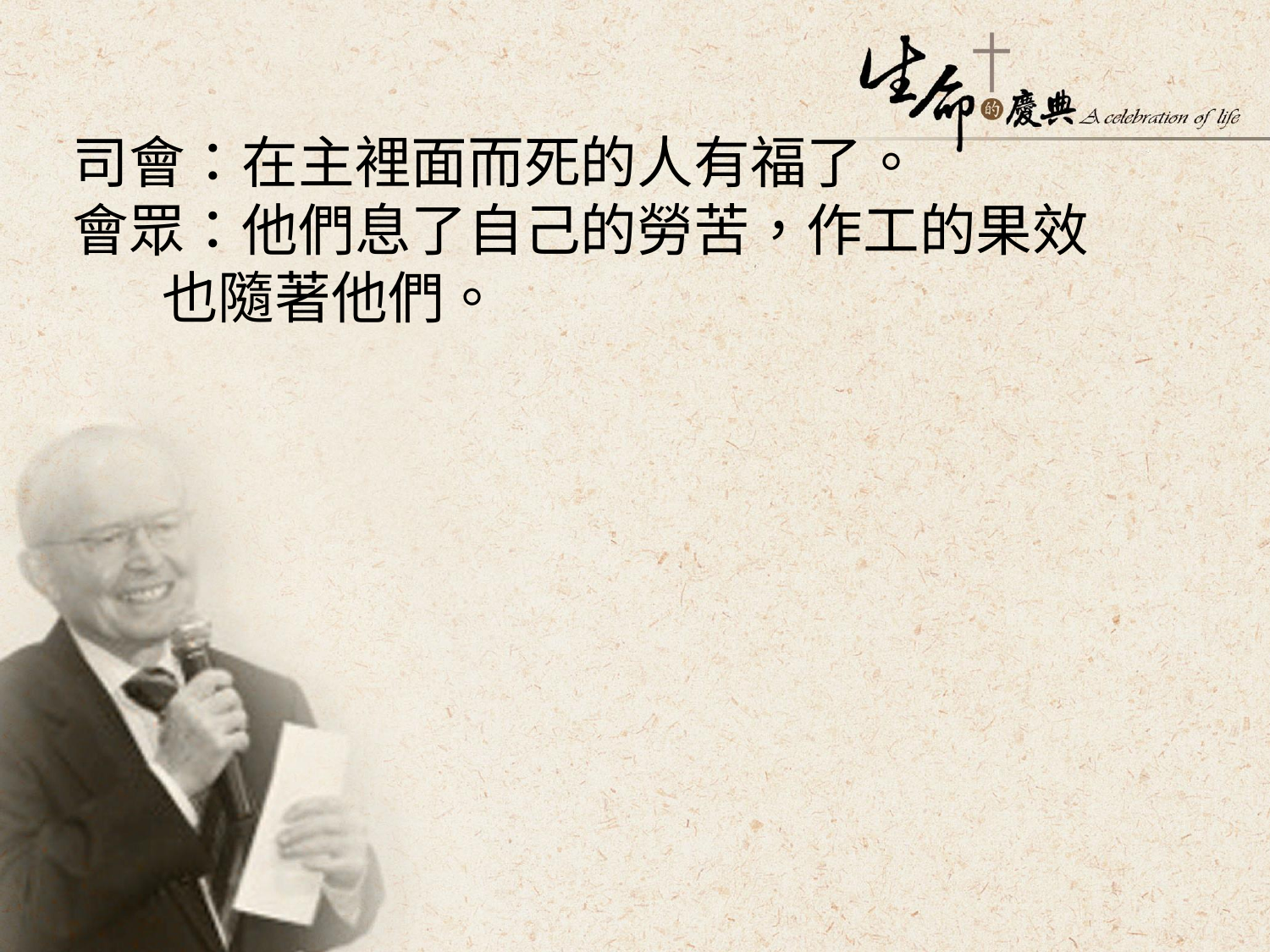

司會：在主裡面而死的人有福了。
會眾：他們息了自己的勞苦，作工的果效
      也隨著他們。